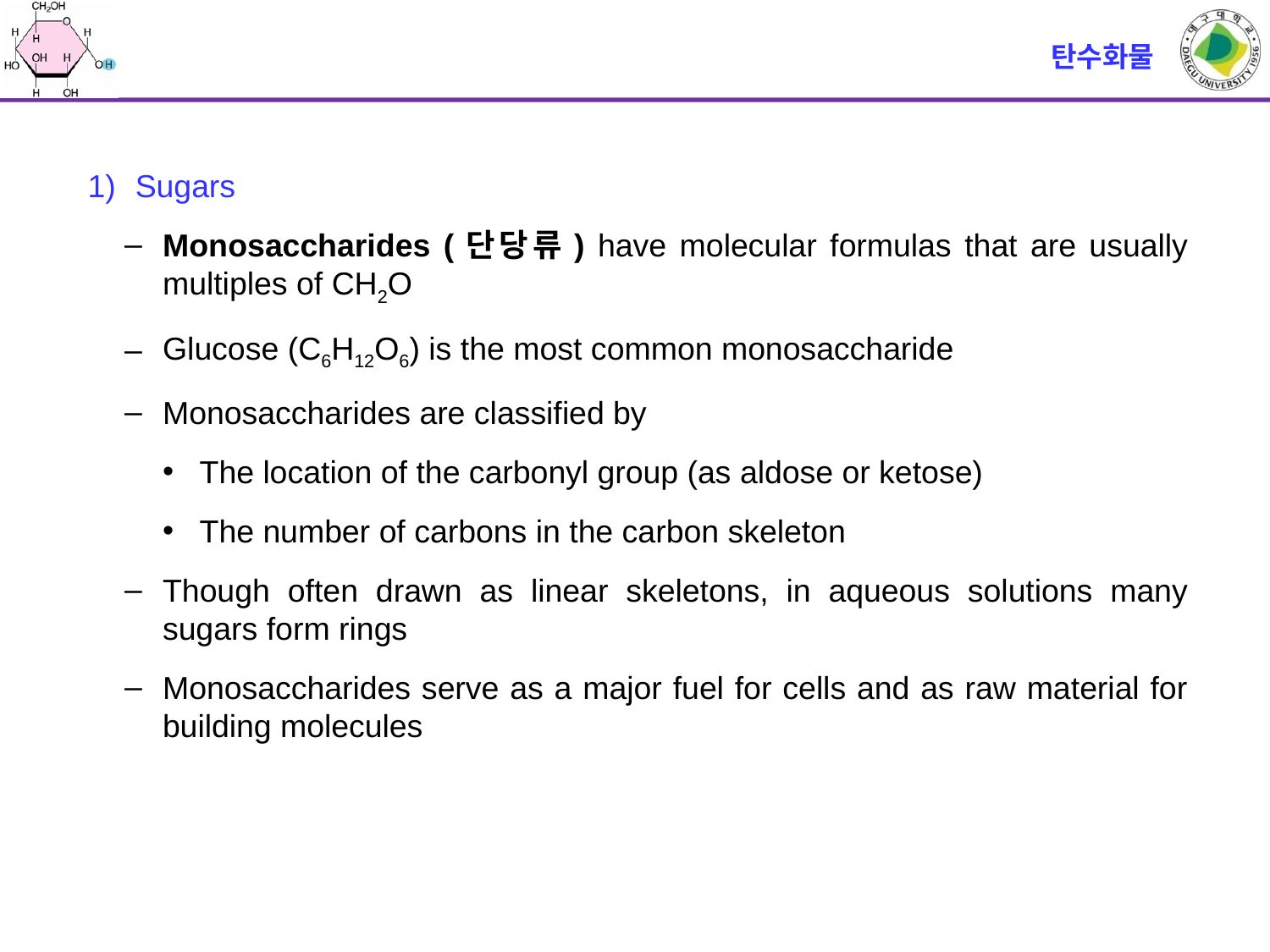

# 탄수화물
Sugars
Monosaccharides (단당류) have molecular formulas that are usually multiples of CH2O
Glucose (C6H12O6) is the most common monosaccharide
Monosaccharides are classified by
The location of the carbonyl group (as aldose or ketose)
The number of carbons in the carbon skeleton
Though often drawn as linear skeletons, in aqueous solutions many sugars form rings
Monosaccharides serve as a major fuel for cells and as raw material for building molecules